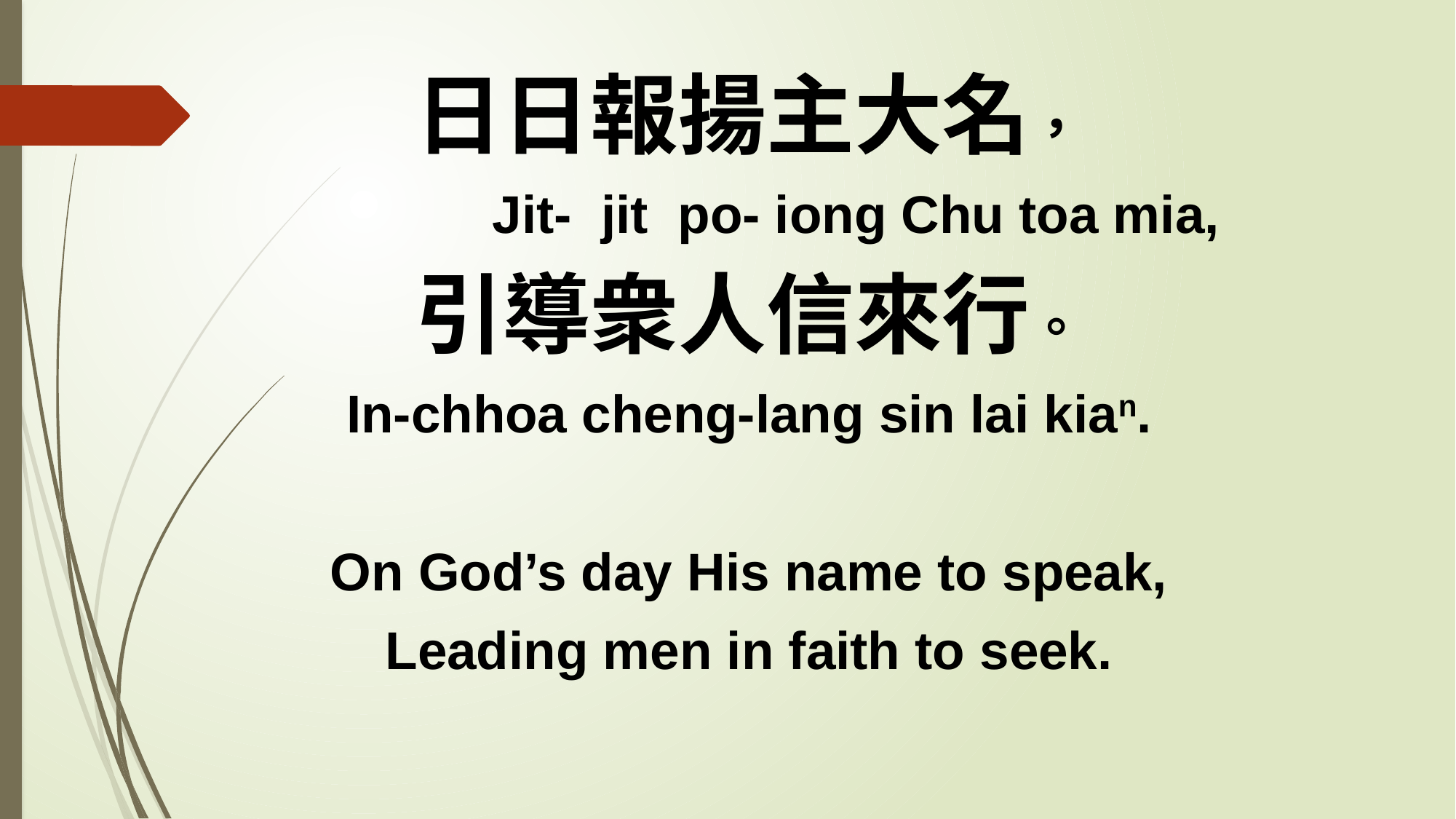

日日報揚主大名，
                    Jit-  jit  po- iong Chu toa mia,
引導衆人信來行。
In-chhoa cheng-lang sin lai kian.

On God’s day His name to speak,
Leading men in faith to seek.